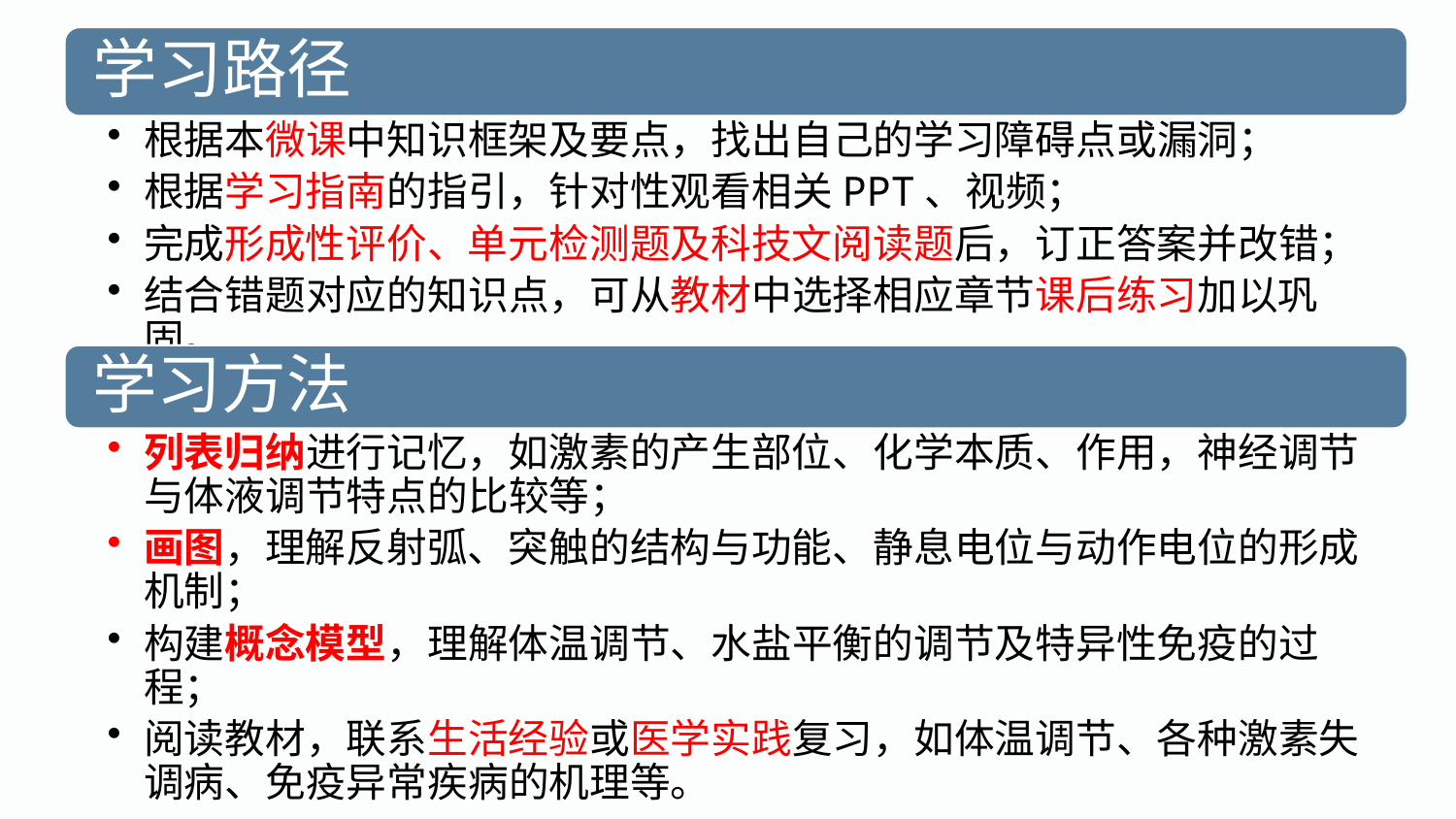

学习路径
根据本微课中知识框架及要点，找出自己的学习障碍点或漏洞；
根据学习指南的指引，针对性观看相关PPT、视频；
完成形成性评价、单元检测题及科技文阅读题后，订正答案并改错；
结合错题对应的知识点，可从教材中选择相应章节课后练习加以巩固。
学习方法
列表归纳进行记忆，如激素的产生部位、化学本质、作用，神经调节与体液调节特点的比较等；
画图，理解反射弧、突触的结构与功能、静息电位与动作电位的形成机制；
构建概念模型，理解体温调节、水盐平衡的调节及特异性免疫的过程；
阅读教材，联系生活经验或医学实践复习，如体温调节、各种激素失调病、免疫异常疾病的机理等。